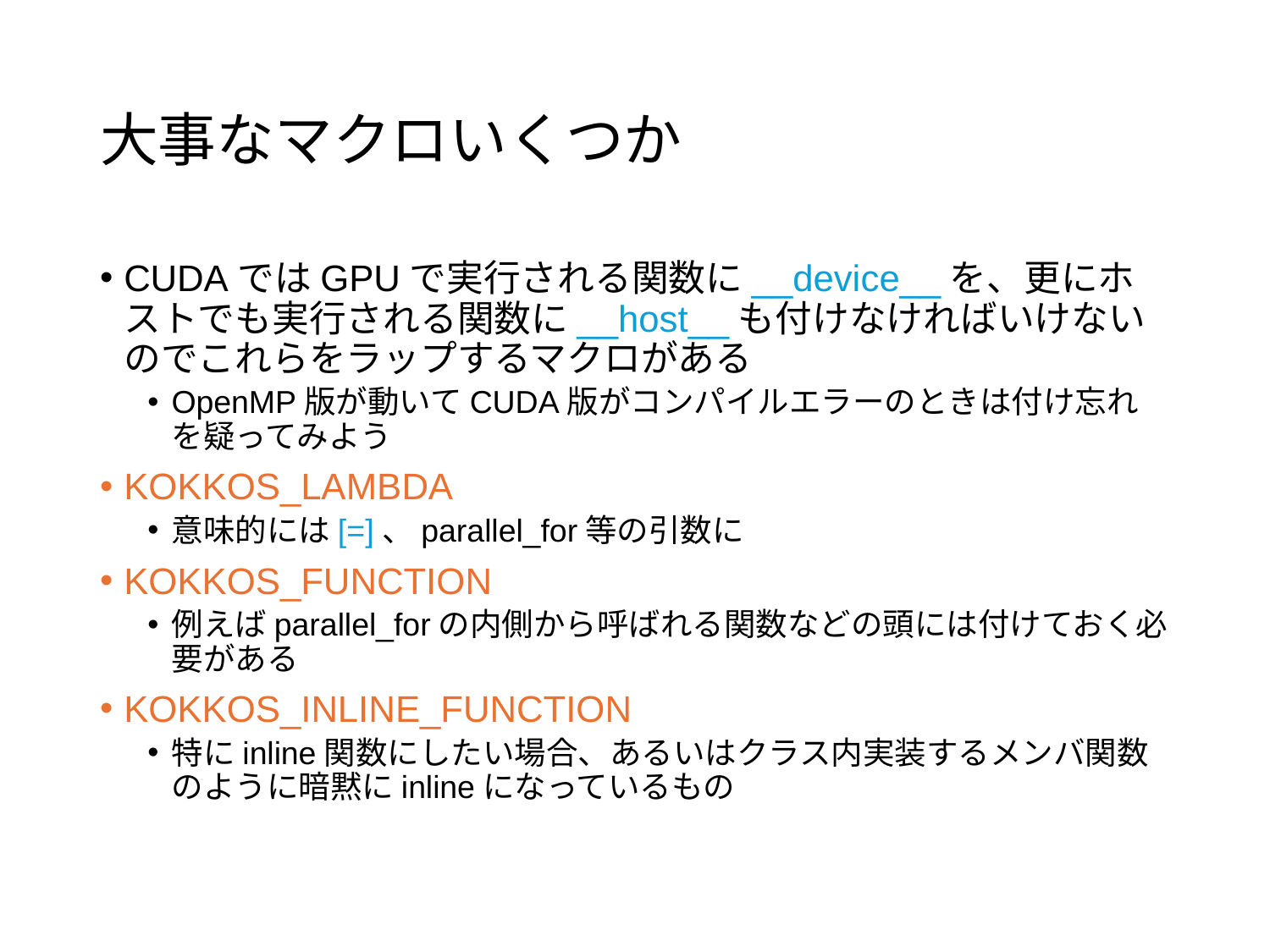

# 大事なマクロいくつか
CUDAではGPUで実行される関数に__device__を、更にホストでも実行される関数に__host__も付けなければいけないのでこれらをラップするマクロがある
OpenMP版が動いてCUDA版がコンパイルエラーのときは付け忘れを疑ってみよう
KOKKOS_LAMBDA
意味的には[=]、parallel_for等の引数に
KOKKOS_FUNCTION
例えばparallel_forの内側から呼ばれる関数などの頭には付けておく必要がある
KOKKOS_INLINE_FUNCTION
特にinline関数にしたい場合、あるいはクラス内実装するメンバ関数のように暗黙にinlineになっているもの